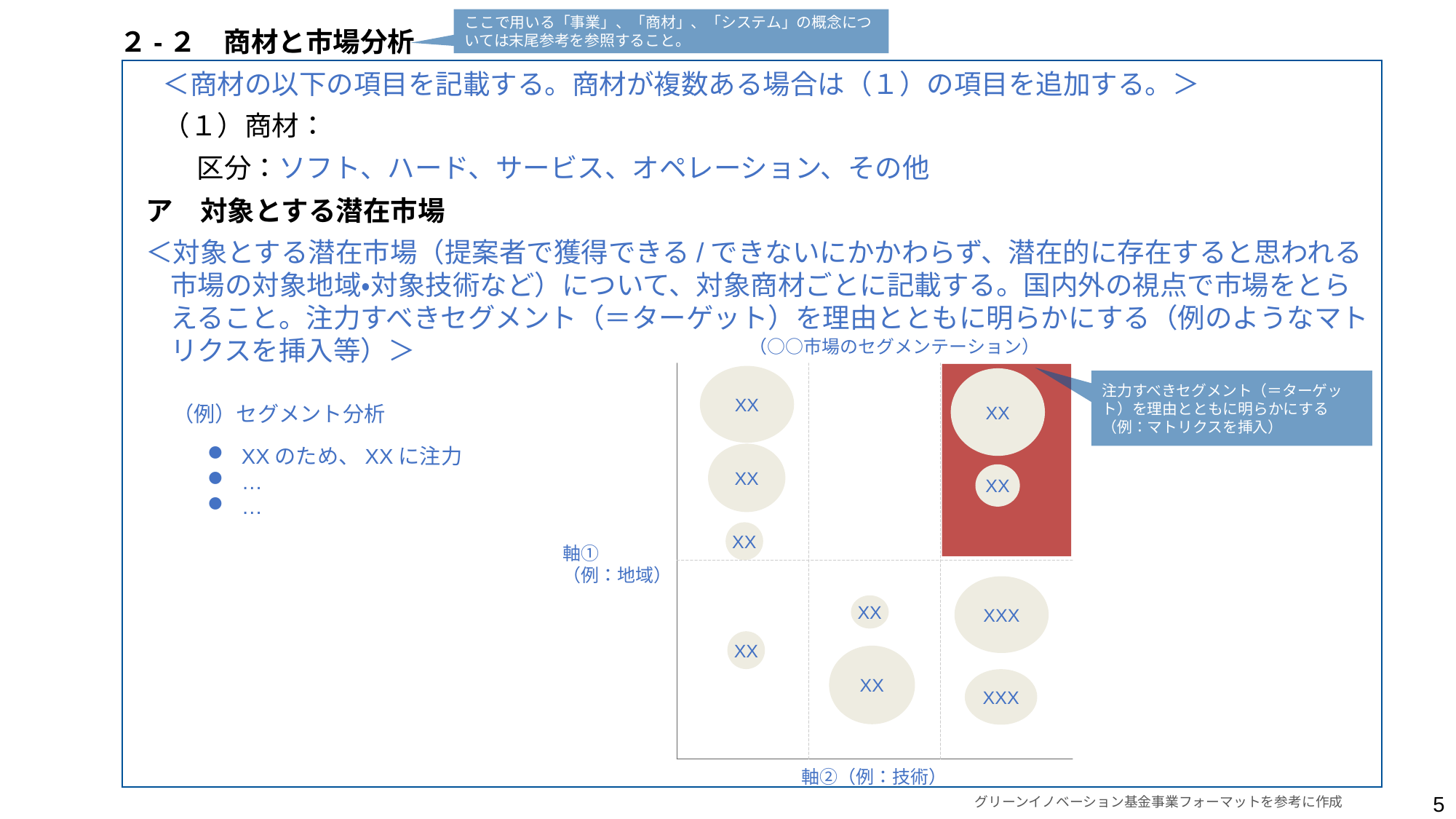

ここで用いる「事業」、「商材」、「システム」の概念については末尾参考を参照すること。
２-２　商材と市場分析
＜商材の以下の項目を記載する。商材が複数ある場合は（１）の項目を追加する。＞
（１）商材：
区分：ソフト、ハード、サービス、オペレーション、その他

ア　対象とする潜在市場
＜対象とする潜在市場（提案者で獲得できる/できないにかかわらず、潜在的に存在すると思われる市場の対象地域・対象技術など）について、対象商材ごとに記載する。国内外の視点で市場をとらえること。注力すべきセグメント（＝ターゲット）を理由とともに明らかにする（例のようなマトリクスを挿入等）＞
（○○市場のセグメンテーション）

XX
XX
注力すべきセグメント（＝ターゲット）を理由とともに明らかにする（例：マトリクスを挿入）
（例）セグメント分析
XXのため、XXに注力
…
…
XX
XX
XX
軸①
（例：地域）
XXX
XX
XX
XX
XXX
軸②（例：技術）
グリーンイノベーション基金事業フォーマットを参考に作成